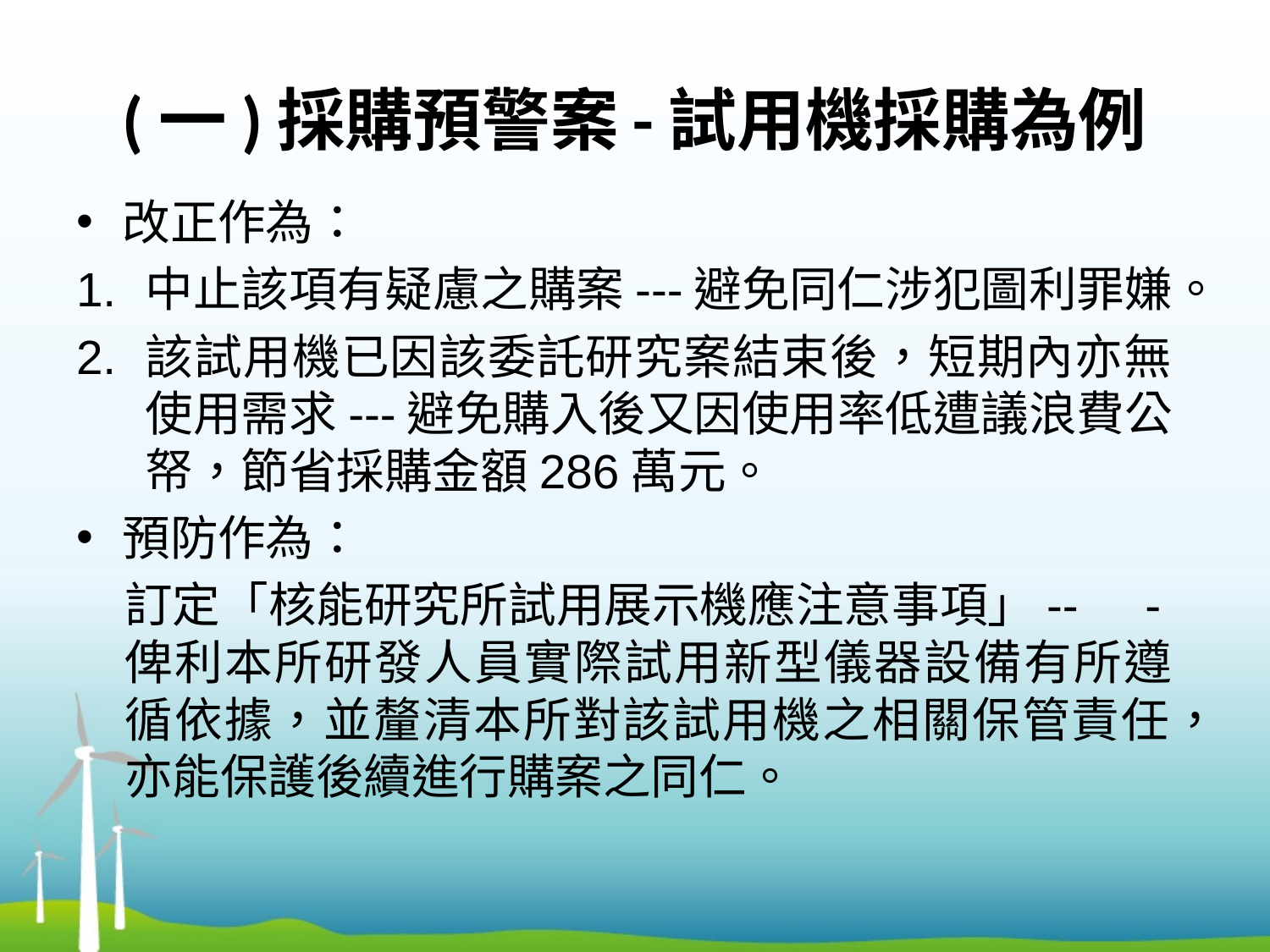

# (一)採購預警案-試用機採購為例
改正作為：
中止該項有疑慮之購案---避免同仁涉犯圖利罪嫌。
該試用機已因該委託研究案結束後，短期內亦無使用需求---避免購入後又因使用率低遭議浪費公帑，節省採購金額286萬元。
預防作為：
訂定「核能研究所試用展示機應注意事項」--     -俾利本所研發人員實際試用新型儀器設備有所遵循依據，並釐清本所對該試用機之相關保管責任，亦能保護後續進行購案之同仁。